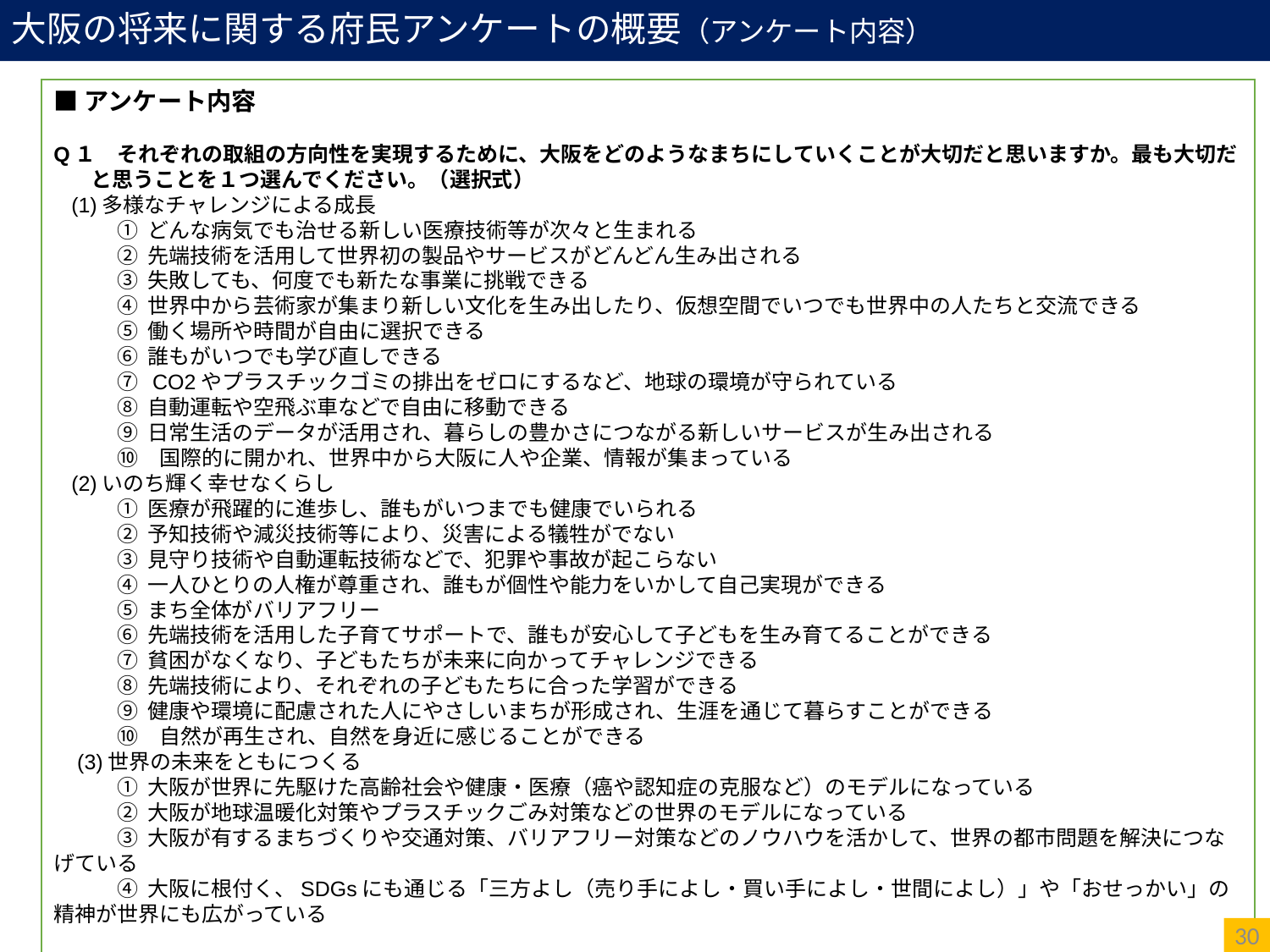

大阪の将来に関する府民アンケートの概要（アンケート内容）
■アンケート内容

Q１　それぞれの取組の方向性を実現するために、大阪をどのようなまちにしていくことが大切だと思いますか。最も大切だと思うことを１つ選んでください。（選択式）
   (1)多様なチャレンジによる成長
　　　①  どんな病気でも治せる新しい医療技術等が次々と生まれる
　　　②  先端技術を活用して世界初の製品やサービスがどんどん生み出される
　　　③  失敗しても、何度でも新たな事業に挑戦できる
　　　④  世界中から芸術家が集まり新しい文化を生み出したり、仮想空間でいつでも世界中の人たちと交流できる
　　　⑤  働く場所や時間が自由に選択できる
　　　⑥  誰もがいつでも学び直しできる
　　　⑦  CO2やプラスチックゴミの排出をゼロにするなど、地球の環境が守られている
　　　⑧  自動運転や空飛ぶ車などで自由に移動できる
　　　⑨  日常生活のデータが活用され、暮らしの豊かさにつながる新しいサービスが生み出される
　　　⑩　国際的に開かれ、世界中から大阪に人や企業、情報が集まっている
   (2)いのち輝く幸せなくらし
　　　①  医療が飛躍的に進歩し、誰もがいつまでも健康でいられる
　　　②  予知技術や減災技術等により、災害による犠牲がでない
　　　③  見守り技術や自動運転技術などで、犯罪や事故が起こらない
　　　④  一人ひとりの人権が尊重され、誰もが個性や能力をいかして自己実現ができる
　　　⑤  まち全体がバリアフリー
　　　⑥  先端技術を活用した子育てサポートで、誰もが安心して子どもを生み育てることができる
　　　⑦  貧困がなくなり、子どもたちが未来に向かってチャレンジできる
　　　⑧  先端技術により、それぞれの子どもたちに合った学習ができる
　　　⑨  健康や環境に配慮された人にやさしいまちが形成され、生涯を通じて暮らすことができる
　　　⑩　自然が再生され、自然を身近に感じることができる
    (3)世界の未来をともにつくる
　　　①  大阪が世界に先駆けた高齢社会や健康・医療（癌や認知症の克服など）のモデルになっている
　　　②  大阪が地球温暖化対策やプラスチックごみ対策などの世界のモデルになっている
　　　③  大阪が有するまちづくりや交通対策、バリアフリー対策などのノウハウを活かして、世界の都市問題を解決につなげている
　　　④  大阪に根付く、SDGsにも通じる「三方よし（売り手によし・買い手によし・世間によし）」や「おせっかい」の精神が世界にも広がっている

Q２　未来の大阪（世界一ワクワクする都市）について、あなたの夢やアイデアを教えてください。 (自由記述)
30